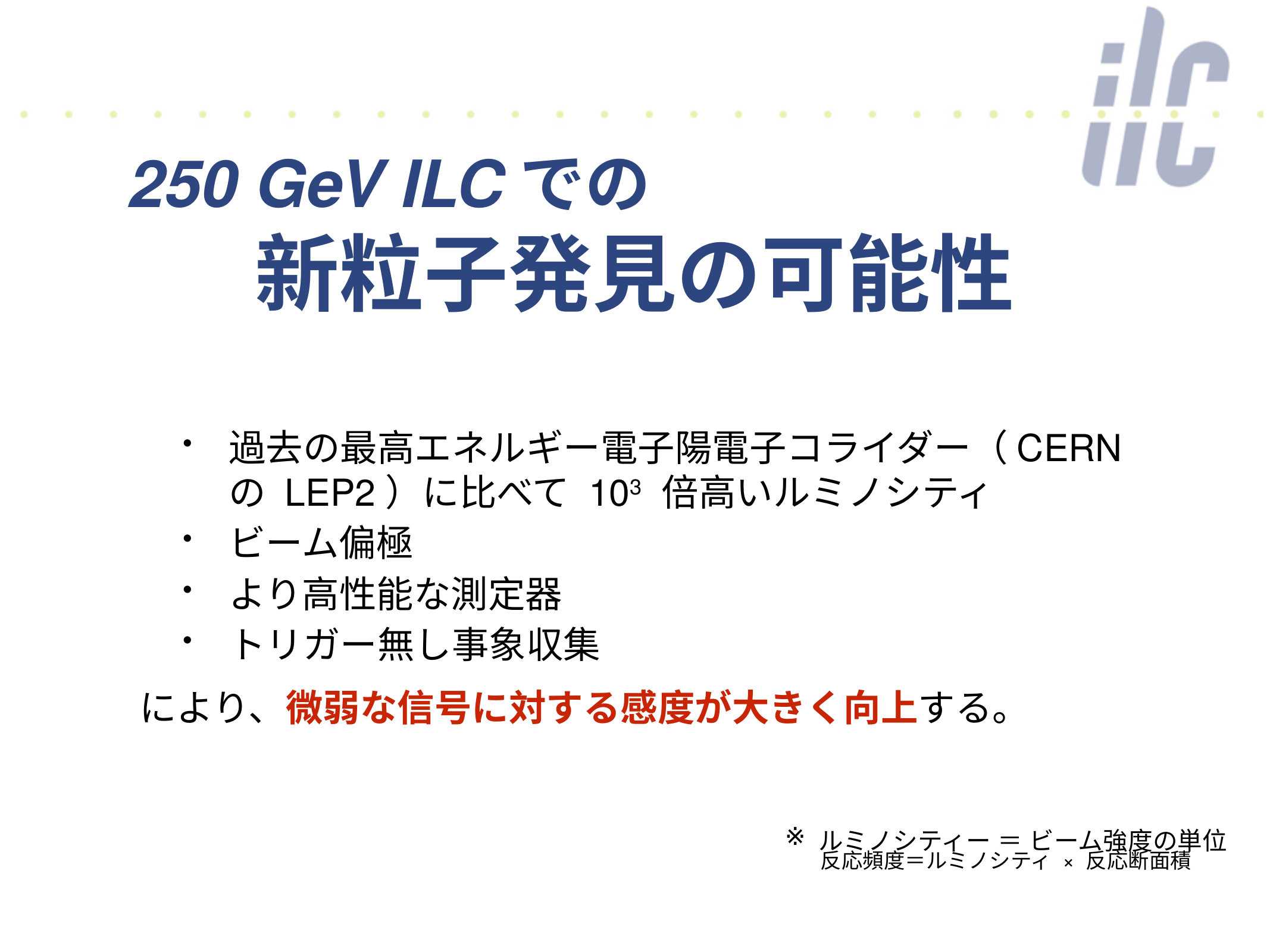

# 250 GeV ILCでの
新粒子発見の可能性
過去の最高エネルギー電子陽電子コライダー（CERN の LEP2）に比べて 103 倍高いルミノシティ
ビーム偏極
より高性能な測定器
トリガー無し事象収集
により、微弱な信号に対する感度が大きく向上する。
 ルミノシティー ＝ ビーム強度の単位
反応頻度＝ルミノシティ × 反応断面積
43